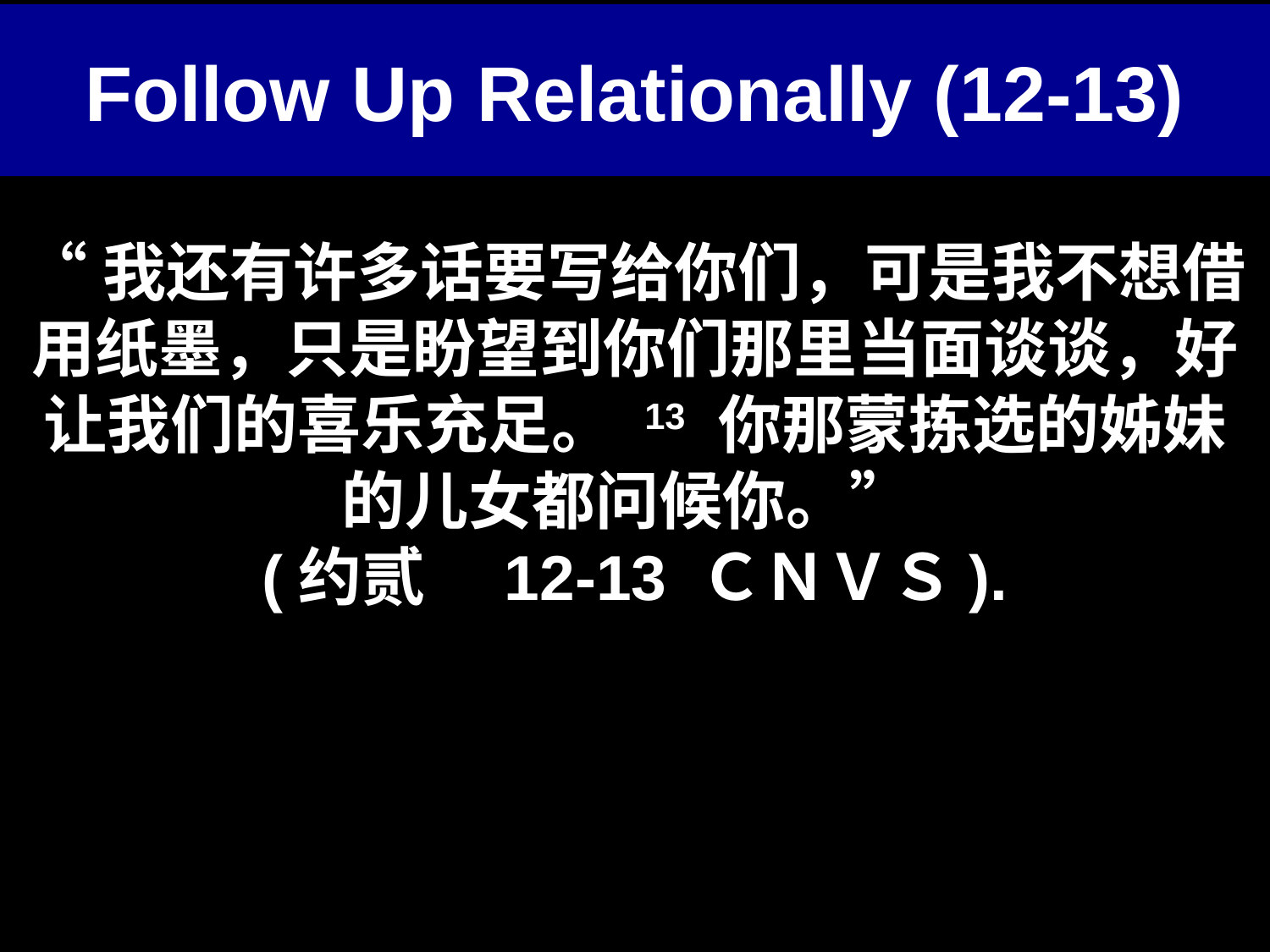

# Follow Up Relationally (12-13)

“我还有许多话要写给你们，可是我不想借用纸墨，只是盼望到你们那里当面谈谈，好让我们的喜乐充足。 13 你那蒙拣选的姊妹的儿女都问候你。”
(约贰　12-13 ＣＮＶＳ).